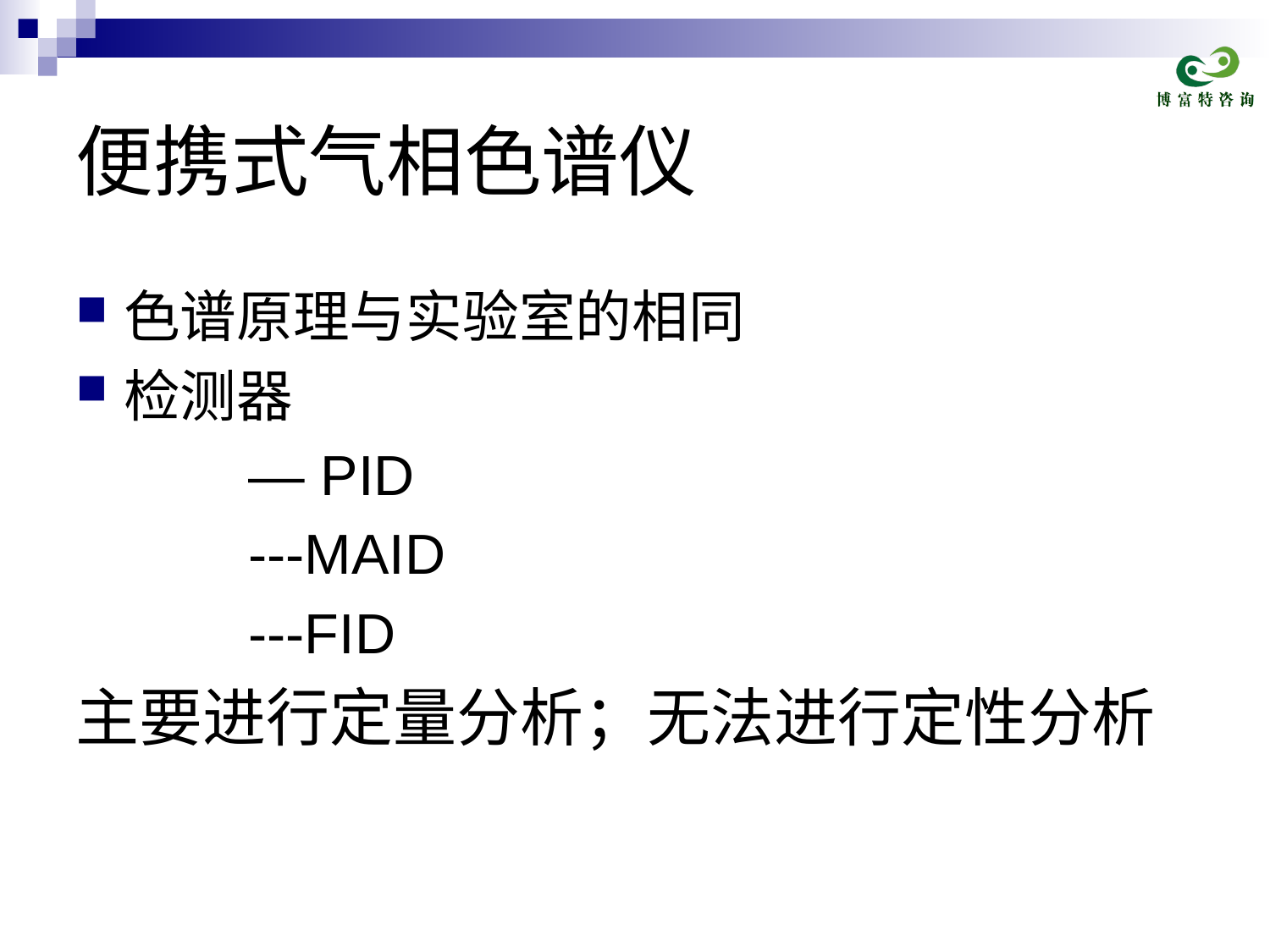

# 便携式气相色谱仪
色谱原理与实验室的相同
检测器
           — PID
           ---MAID
           ---FID
主要进行定量分析；无法进行定性分析